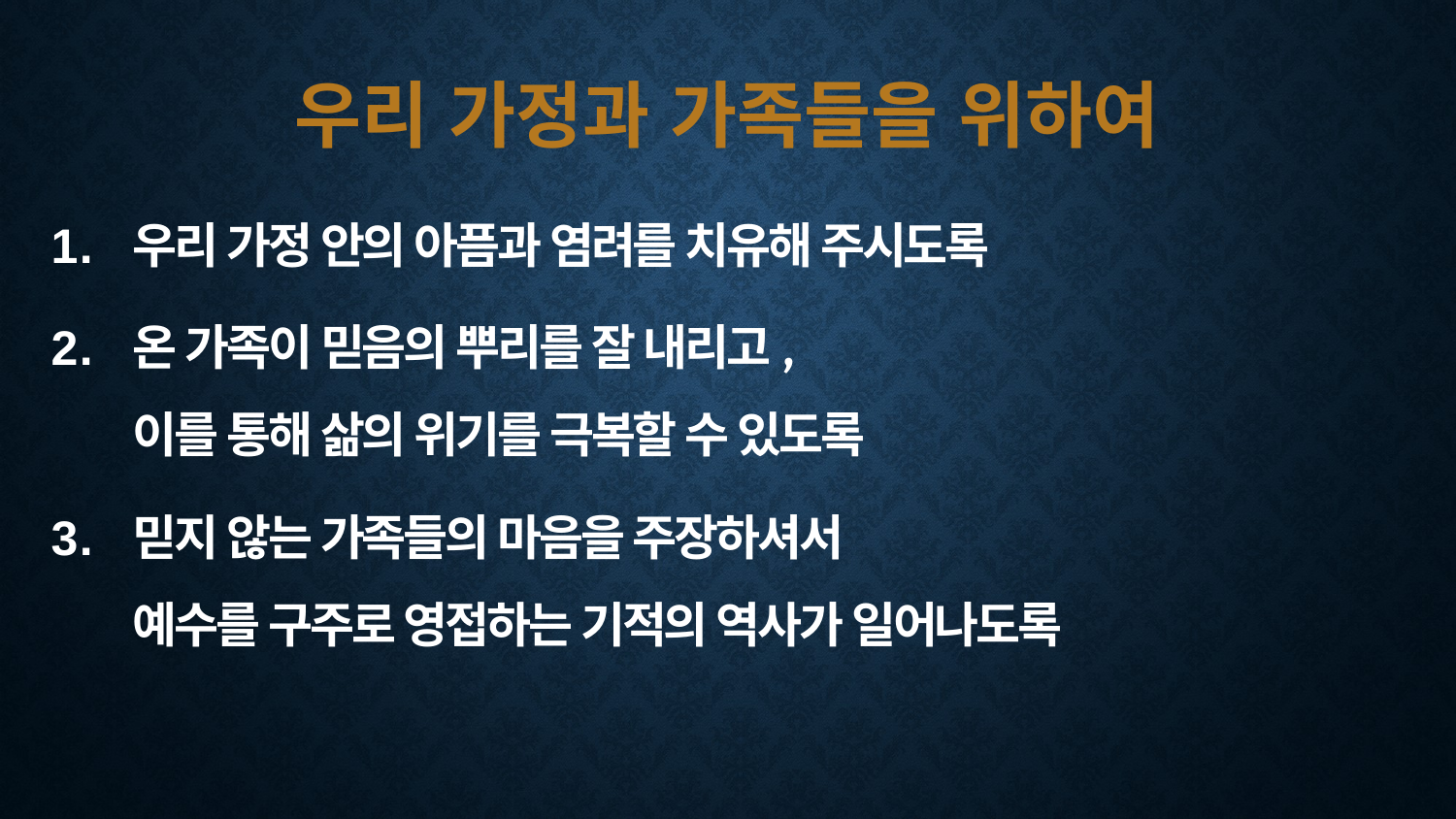

우리 가정과 가족들을 위하여
우리 가정 안의 아픔과 염려를 치유해 주시도록
온 가족이 믿음의 뿌리를 잘 내리고,
이를 통해 삶의 위기를 극복할 수 있도록
믿지 않는 가족들의 마음을 주장하셔서
예수를 구주로 영접하는 기적의 역사가 일어나도록